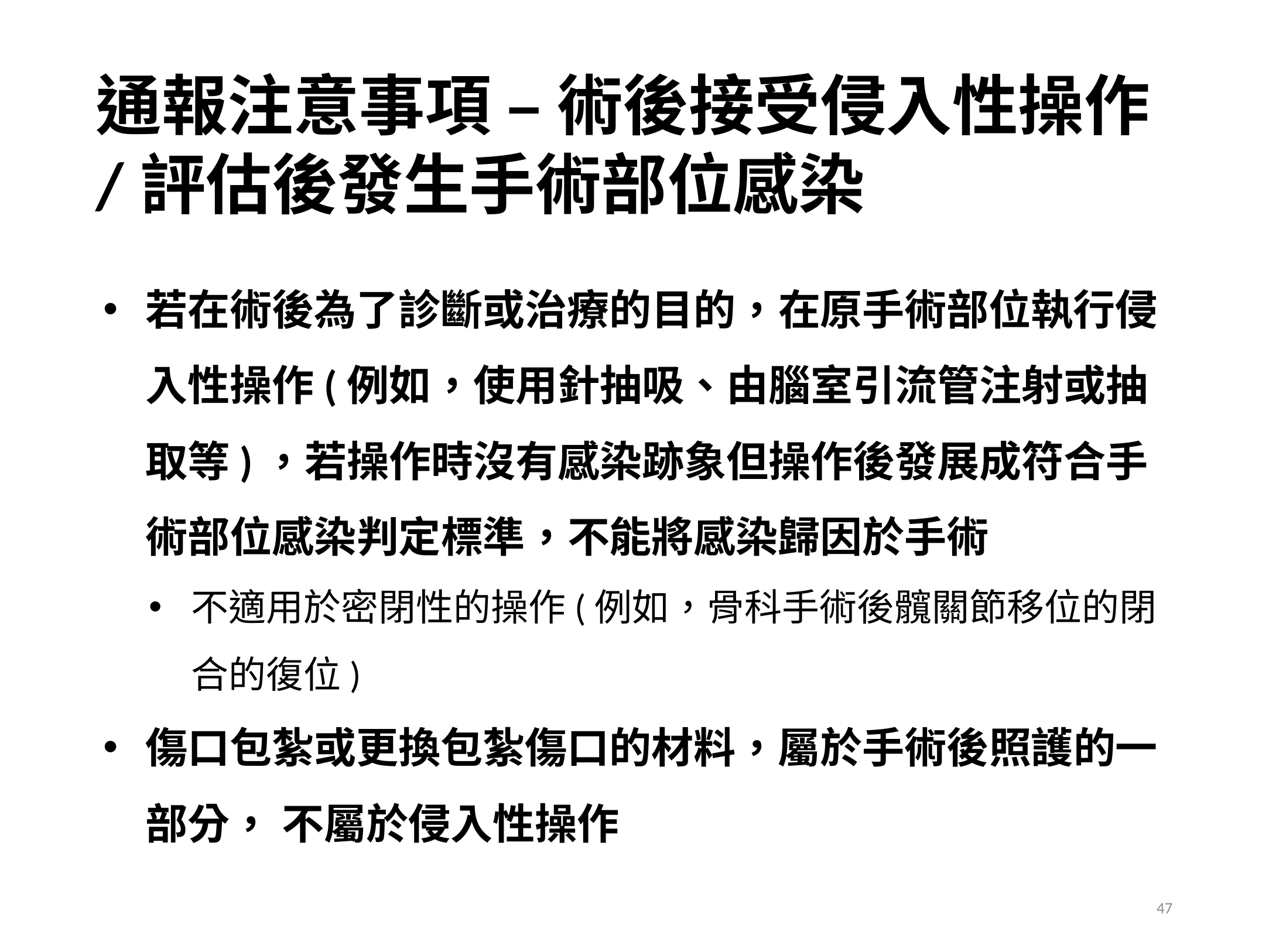

# 通報注意事項 – 術後接受侵入性操作/評估後發生手術部位感染
若在術後為了診斷或治療的目的，在原手術部位執行侵入性操作(例如，使用針抽吸、由腦室引流管注射或抽取等)，若操作時沒有感染跡象但操作後發展成符合手術部位感染判定標準，不能將感染歸因於手術
不適用於密閉性的操作(例如，骨科手術後髖關節移位的閉合的復位)
傷口包紮或更換包紮傷口的材料，屬於手術後照護的一部分， 不屬於侵入性操作
47